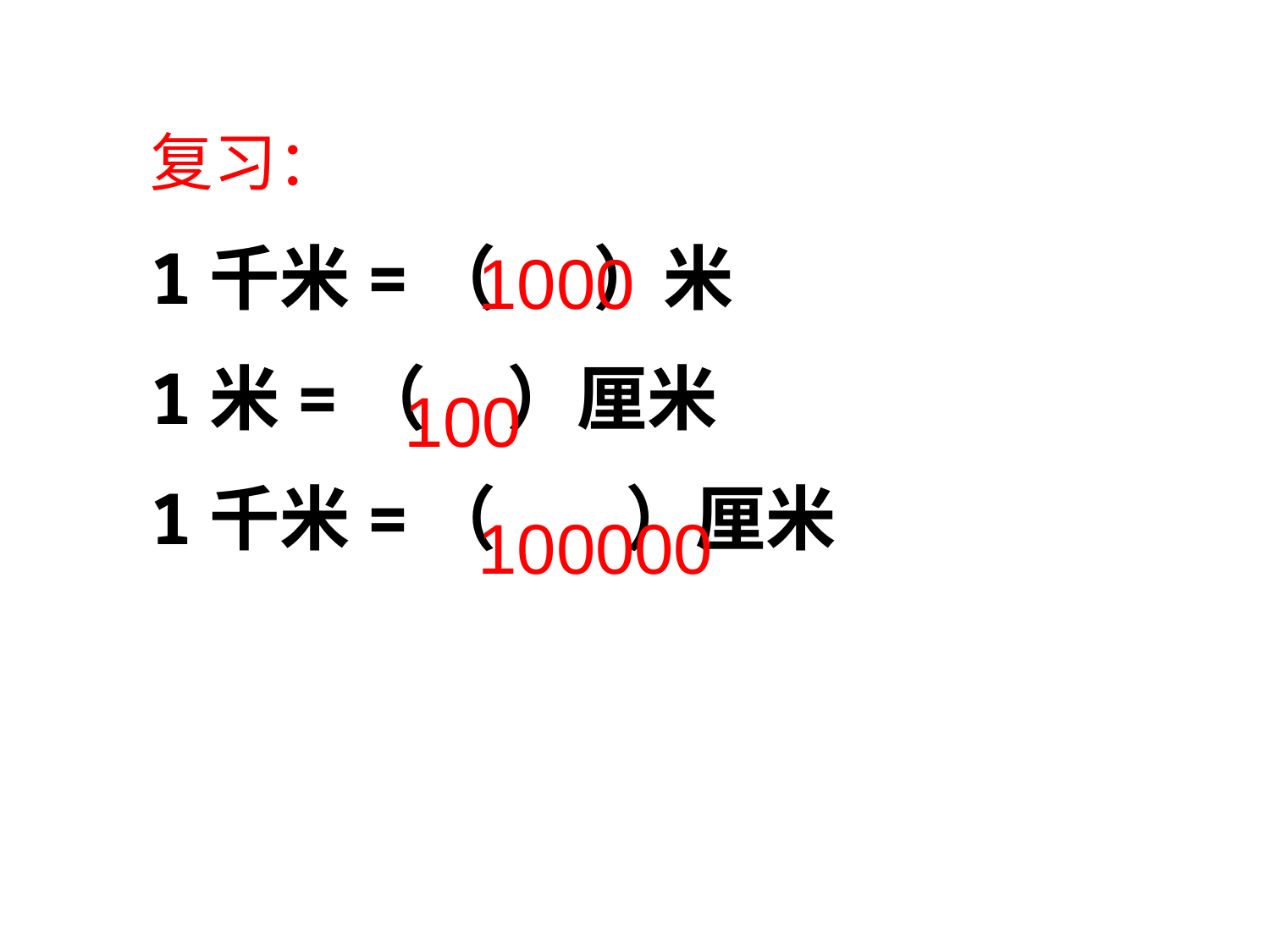

复习：
1千米=（      ）米
1米=（     ）厘米
1千米=（        ）厘米
1000
100
100000